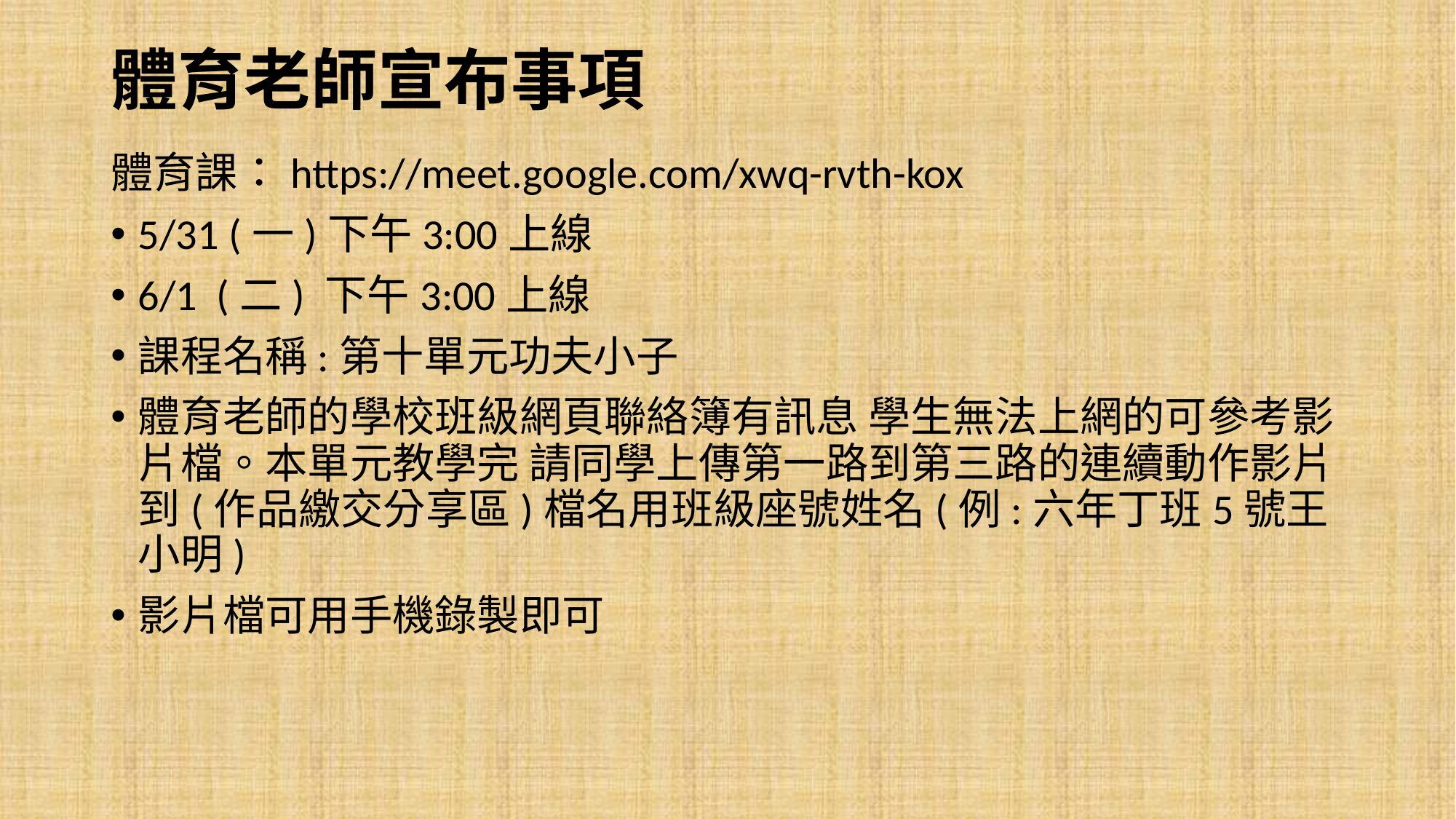

# 體育老師宣布事項
體育課：https://meet.google.com/xwq-rvth-kox
5/31 (一)下午3:00上線
6/1  (二) 下午3:00上線
課程名稱:第十單元功夫小子
體育老師的學校班級網頁聯絡簿有訊息 學生無法上網的可參考影片檔。本單元教學完 請同學上傳第一路到第三路的連續動作影片到(作品繳交分享區)檔名用班級座號姓名(例:六年丁班5號王小明)
影片檔可用手機錄製即可